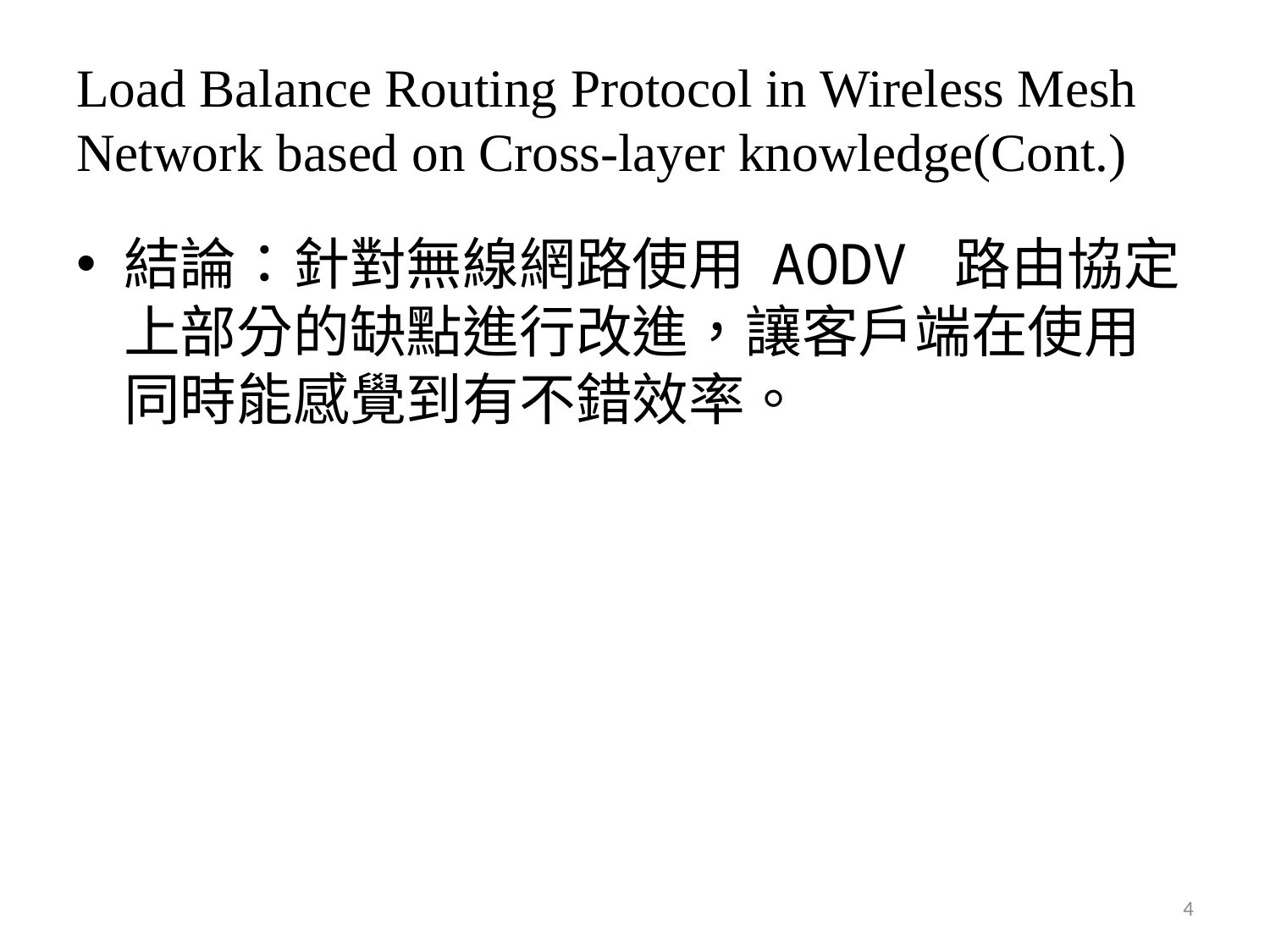

# Load Balance Routing Protocol in Wireless Mesh Network based on Cross-layer knowledge(Cont.)
結論：針對無線網路使用 AODV 路由協定上部分的缺點進行改進，讓客戶端在使用同時能感覺到有不錯效率。
4